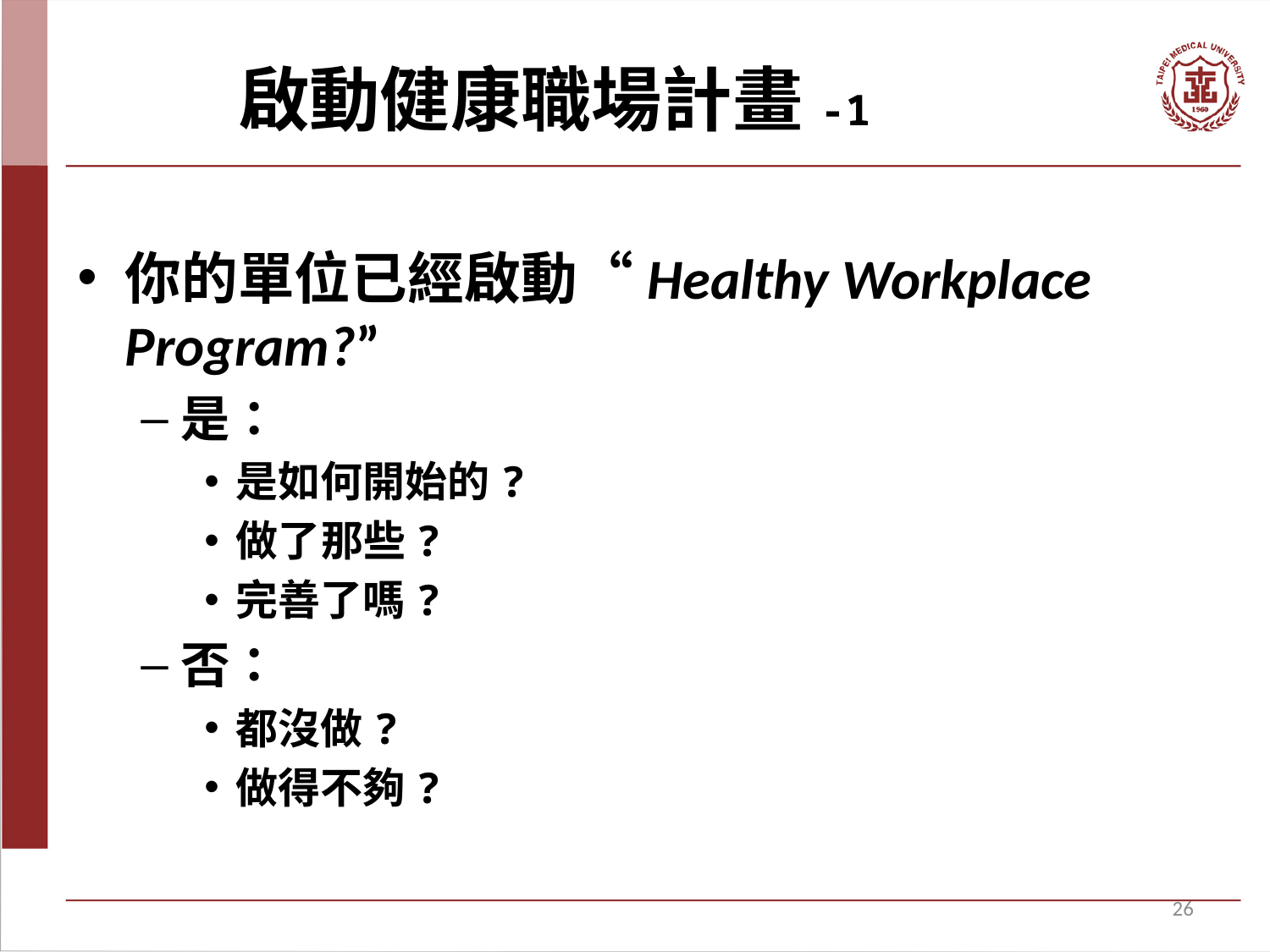

# 啟動健康職場計畫-1

你的單位已經啟動“Healthy Workplace Program?”
是：
是如何開始的?
做了那些?
完善了嗎?
否：
都沒做?
做得不夠?
26